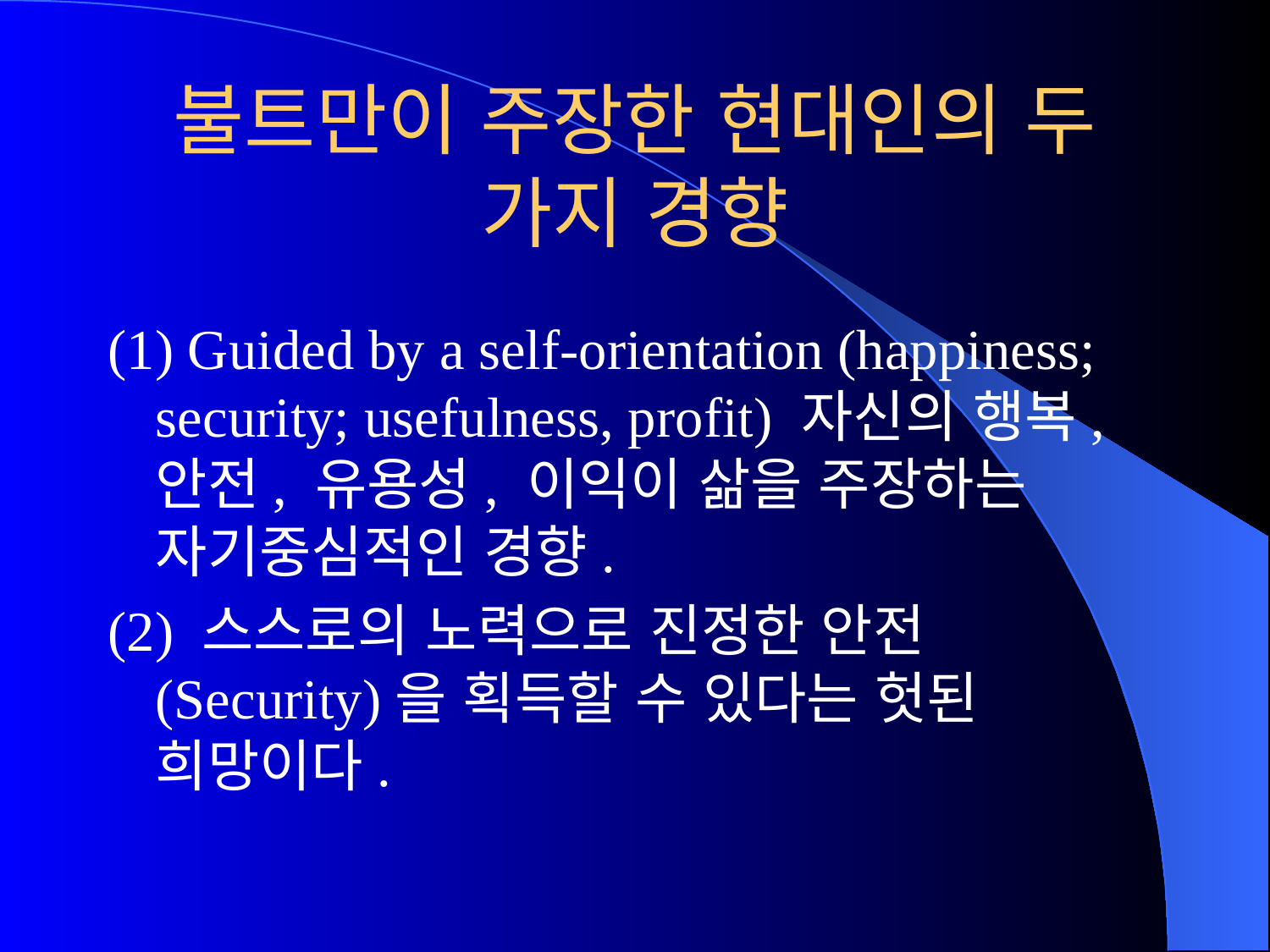

# 불트만이 주장한 현대인의 두 가지 경향
(1) Guided by a self-orientation (happiness; security; usefulness, profit) 자신의 행복, 안전, 유용성, 이익이 삶을 주장하는 자기중심적인 경향.
(2) 스스로의 노력으로 진정한 안전 (Security)을 획득할 수 있다는 헛된 희망이다.